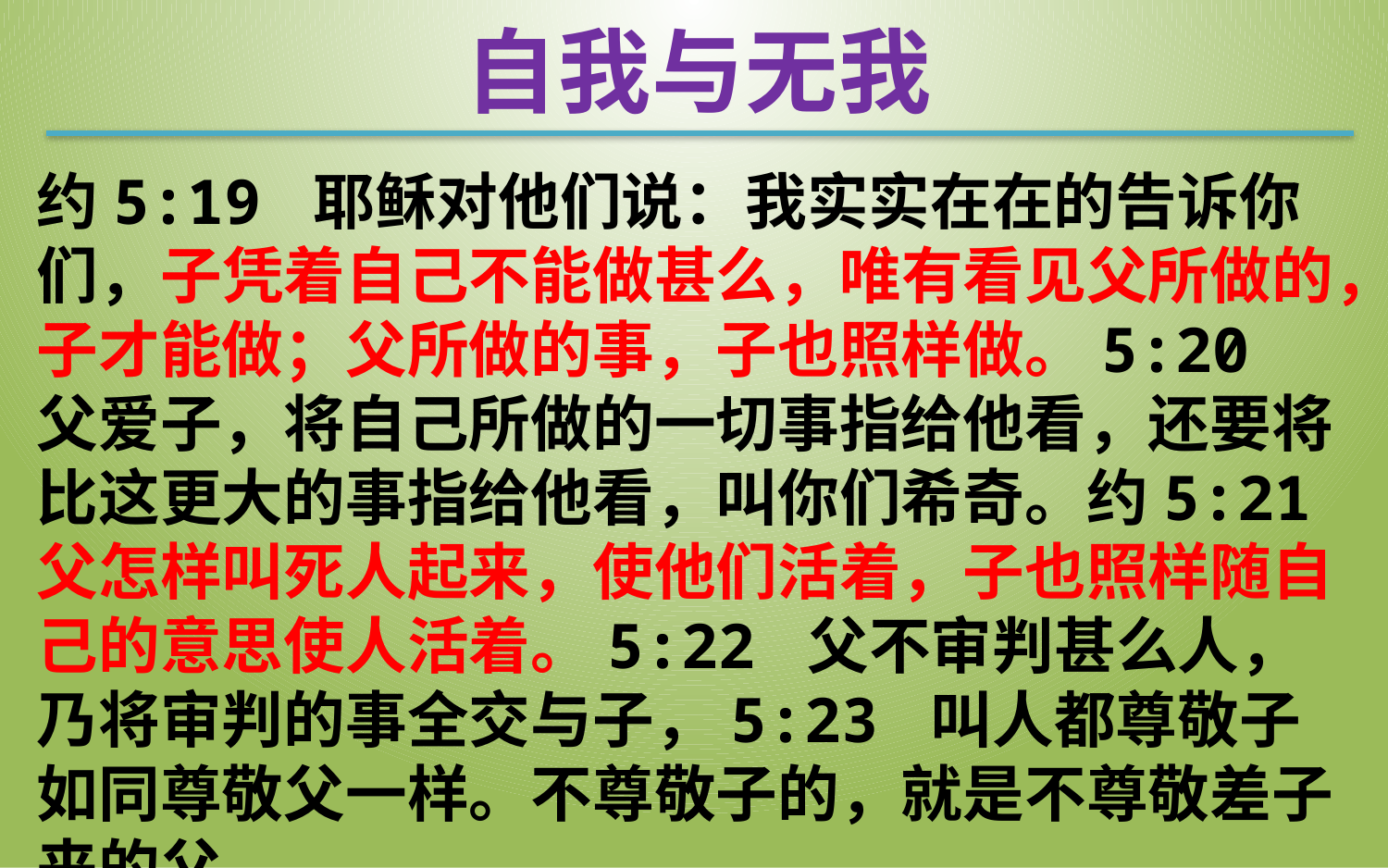

自我与无我
约5:19 耶稣对他们说：我实实在在的告诉你们，子凭着自己不能做甚么，唯有看见父所做的，子才能做；父所做的事，子也照样做。5:20 父爱子，将自己所做的一切事指给他看，还要将比这更大的事指给他看，叫你们希奇。约5:21 父怎样叫死人起来，使他们活着，子也照样随自己的意思使人活着。5:22 父不审判甚么人，乃将审判的事全交与子，5:23 叫人都尊敬子如同尊敬父一样。不尊敬子的，就是不尊敬差子来的父。